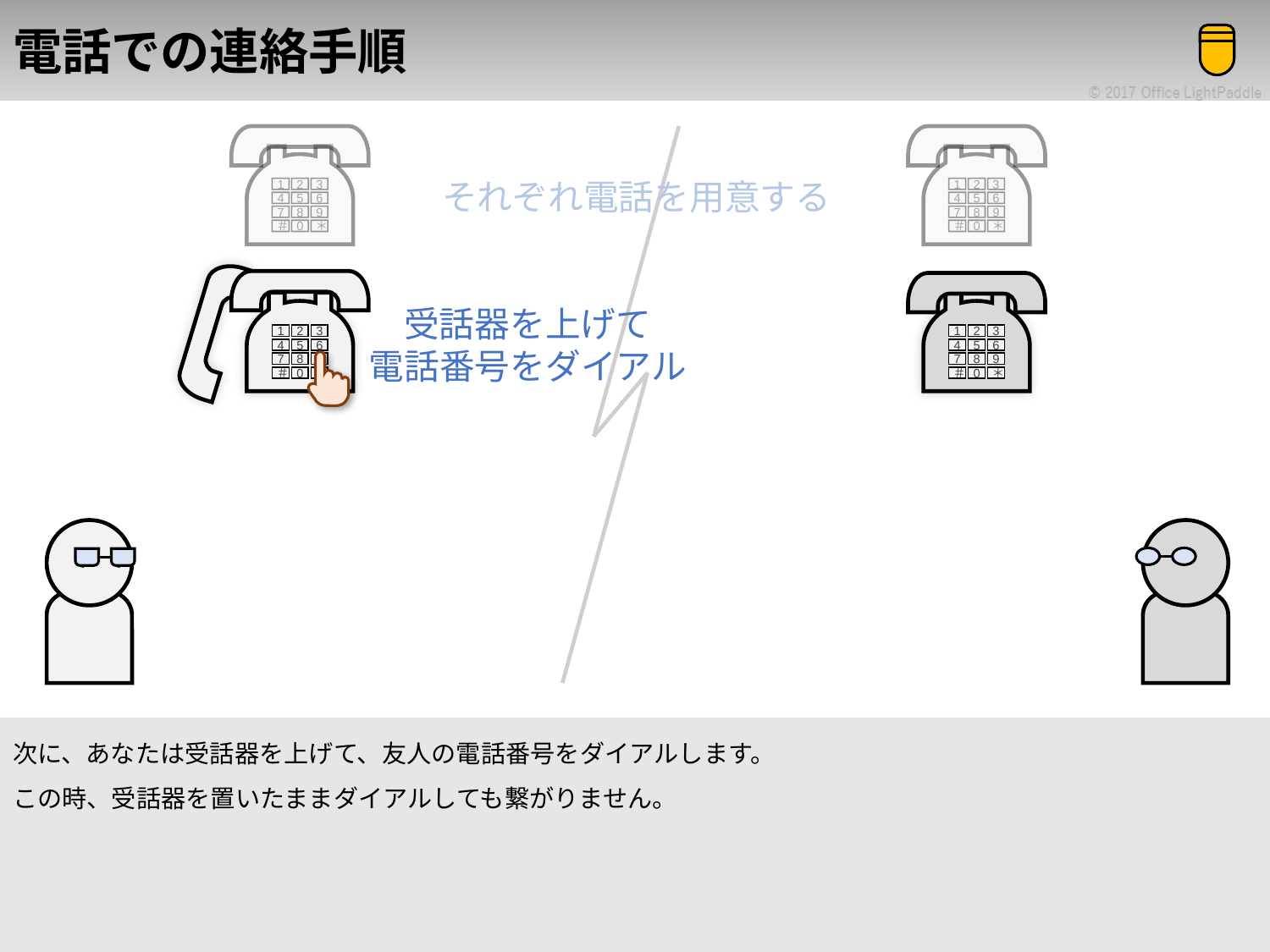

# 電話での連絡手順

1
2
3
4
5
6
7
8
9
＃
0
＊

それぞれ電話を用意する
1
2
3
4
5
6
7
8
9
＃
0
＊

1
2
3
4
5
6
7
8
9
＃
0
＊

受話器を上げて
電話番号をダイアル

1
2
3
4
5
6
7
8
9
＃
0
＊

次に、あなたは受話器を上げて、友人の電話番号をダイアルします。
この時、受話器を置いたままダイアルしても繋がりません。